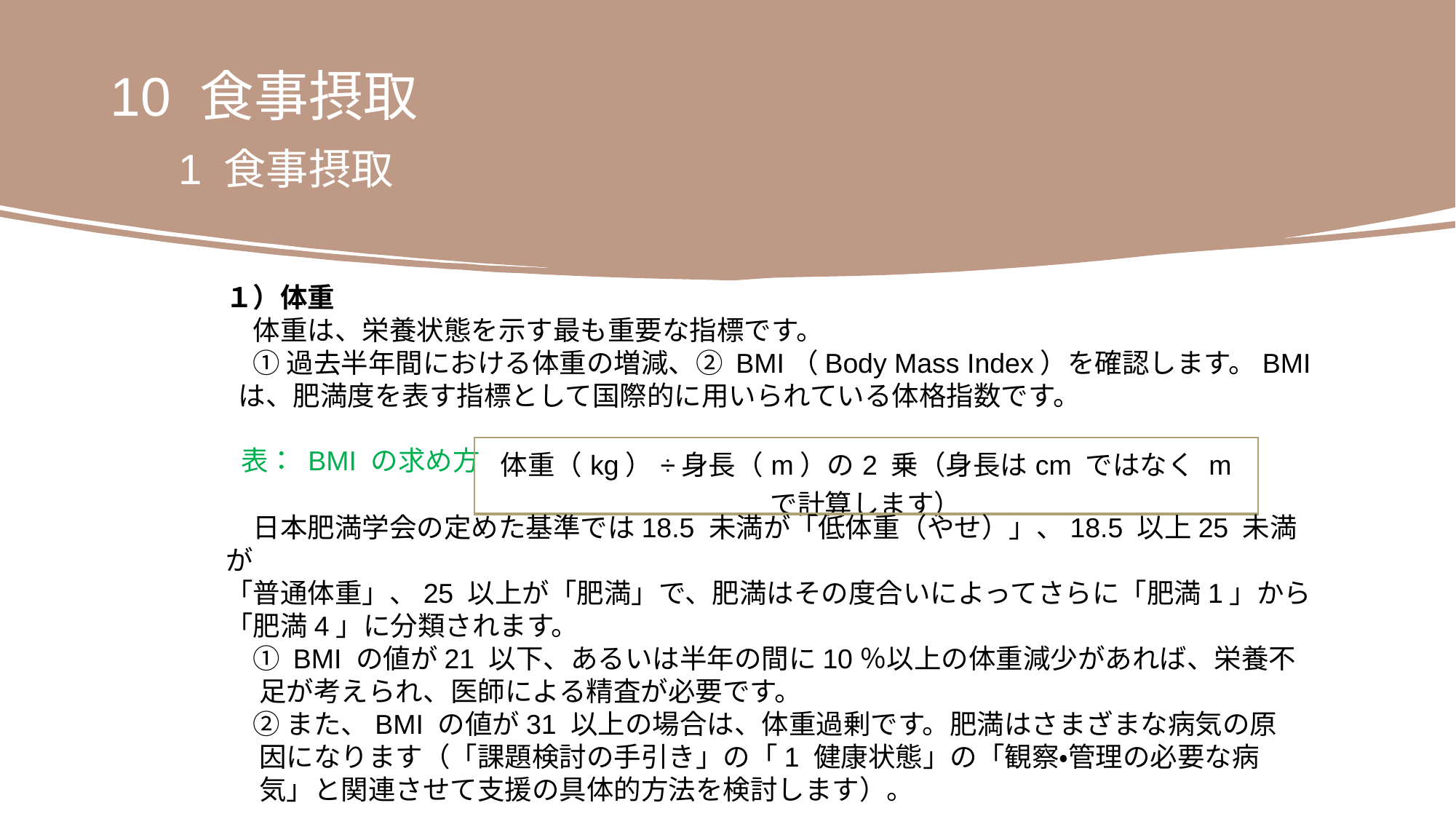

10 食事摂取
　1 食事摂取

１）体重
　体重は、栄養状態を示す最も重要な指標です。
　① 過去半年間における体重の増減、② BMI（Body Mass Index）を確認します。BMI
 は、肥満度を表す指標として国際的に用いられている体格指数です。
表： BMI の求め方
| 体重（kg）÷身長（m）の2 乗（身長はcm ではなく m で計算します） |
| --- |
　日本肥満学会の定めた基準では18.5 未満が「低体重（やせ）」、18.5 以上25 未満が
「普通体重」、25 以上が「肥満」で、肥満はその度合いによってさらに「肥満1」から
「肥満4」に分類されます。
　① BMI の値が21 以下、あるいは半年の間に10％以上の体重減少があれば、栄養不
　 足が考えられ、医師による精査が必要です。
　② また、BMI の値が31 以上の場合は、体重過剰です。肥満はさまざまな病気の原
　 因になります（「課題検討の手引き」の「1 健康状態」の「観察・管理の必要な病
　 気」と関連させて支援の具体的方法を検討します）。